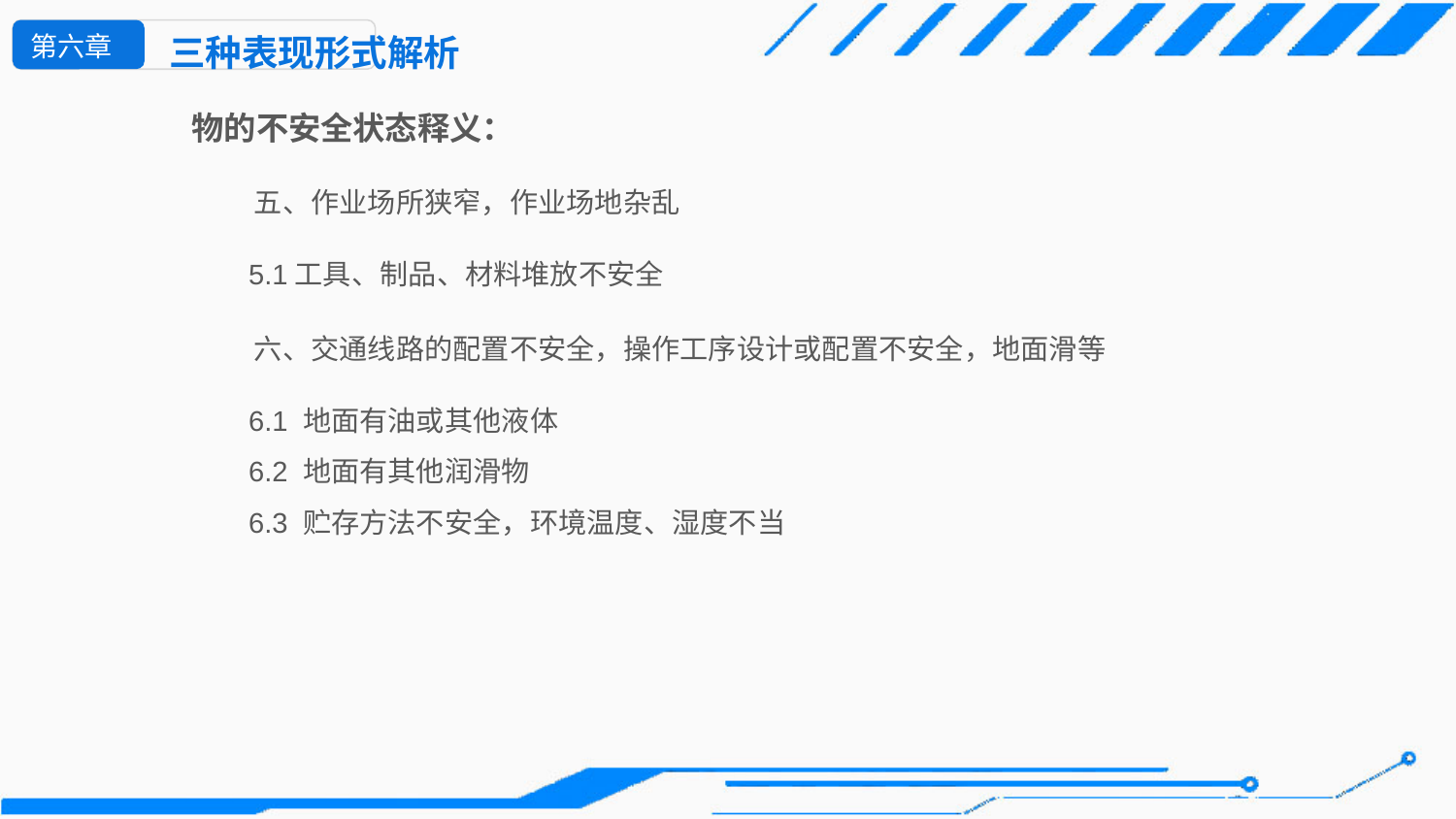

第六章
三种表现形式解析
物的不安全状态释义：
 五、作业场所狭窄，作业场地杂乱
5.1工具、制品、材料堆放不安全
 六、交通线路的配置不安全，操作工序设计或配置不安全，地面滑等
6.1 地面有油或其他液体
6.2 地面有其他润滑物
6.3 贮存方法不安全，环境温度、湿度不当